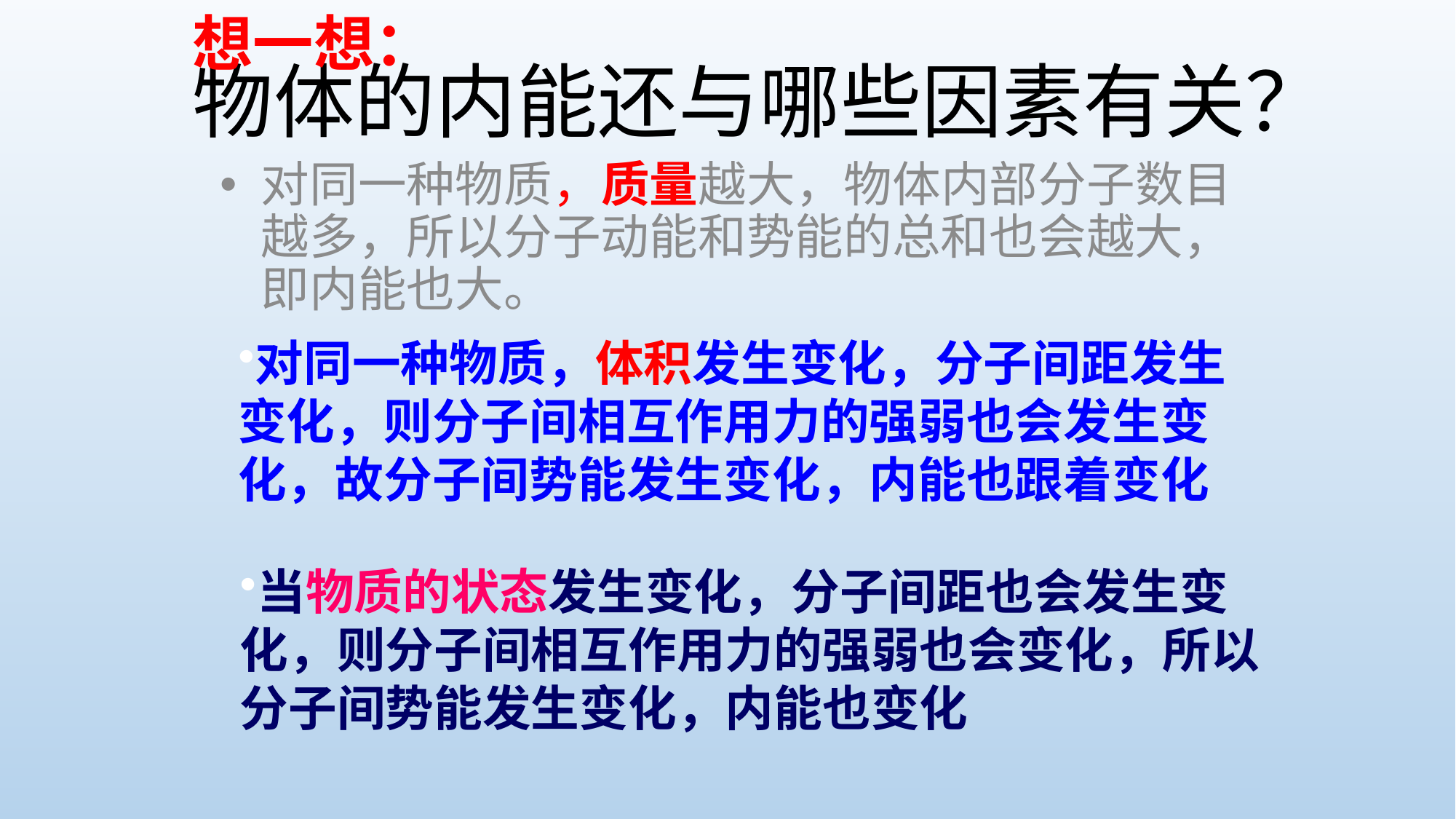

想一想：
# 物体的内能还与哪些因素有关？
对同一种物质，质量越大，物体内部分子数目越多，所以分子动能和势能的总和也会越大，即内能也大。
对同一种物质，体积发生变化，分子间距发生变化，则分子间相互作用力的强弱也会发生变化，故分子间势能发生变化，内能也跟着变化
当物质的状态发生变化，分子间距也会发生变化，则分子间相互作用力的强弱也会变化，所以分子间势能发生变化，内能也变化